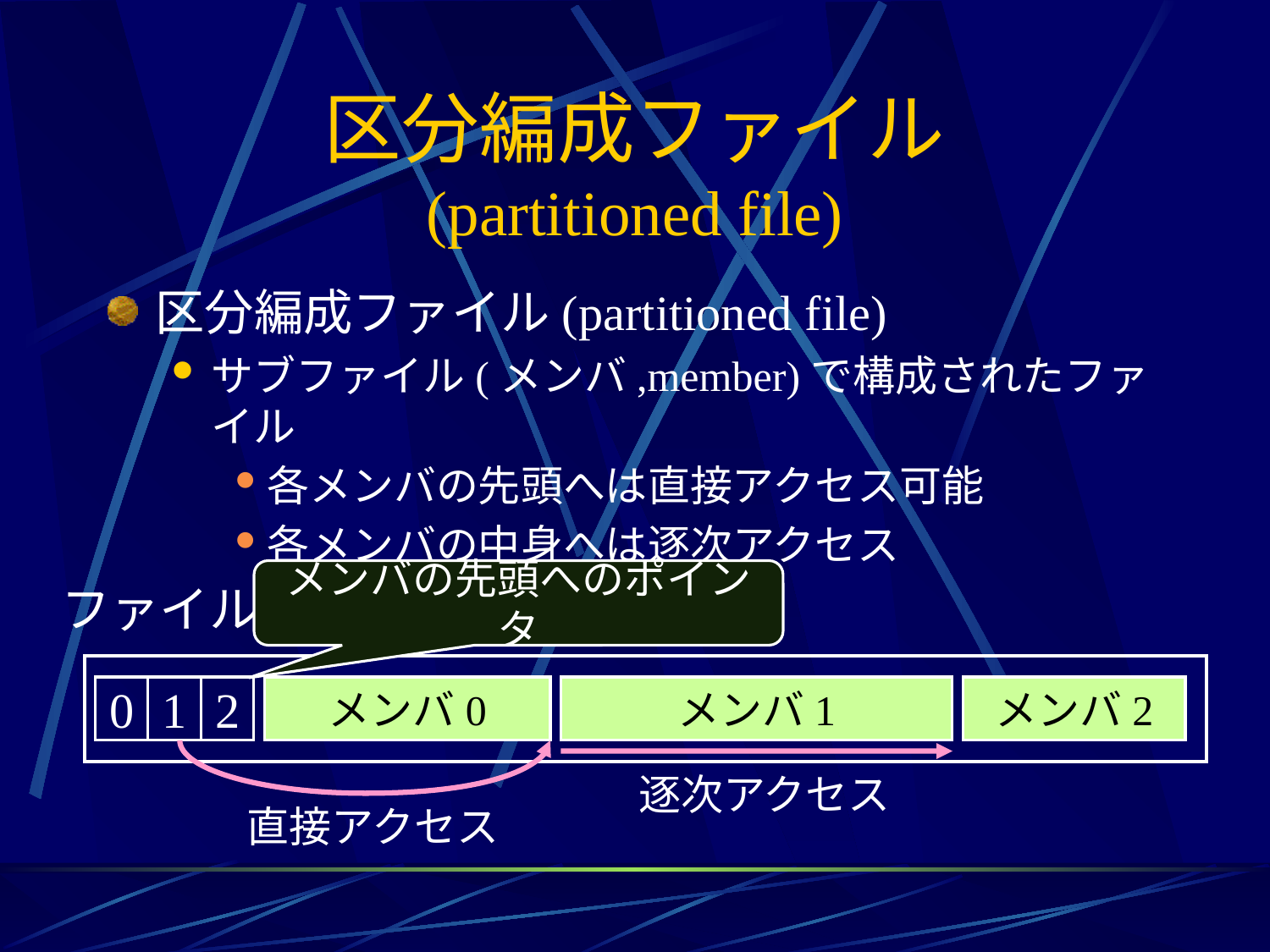

# 区分編成ファイル (partitioned file)
区分編成ファイル(partitioned file)
サブファイル(メンバ,member)で構成されたファイル
各メンバの先頭へは直接アクセス可能
各メンバの中身へは逐次アクセス
メンバの先頭へのポインタ
ファイル

0
1
2
メンバ0
メンバ1
メンバ2

直接アクセス

逐次アクセス